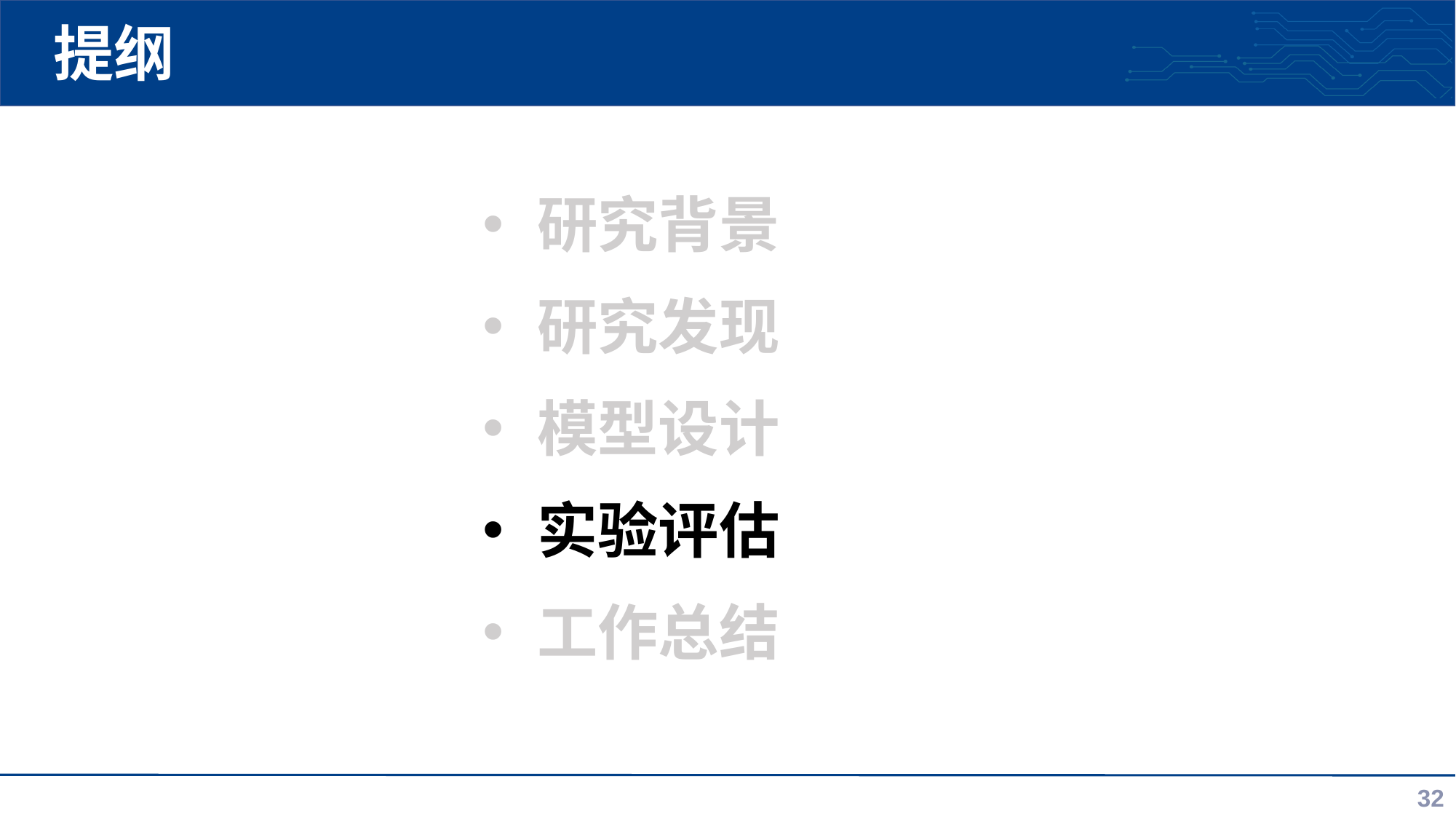

# 提纲
研究背景
研究发现
模型设计
实验评估
工作总结
32